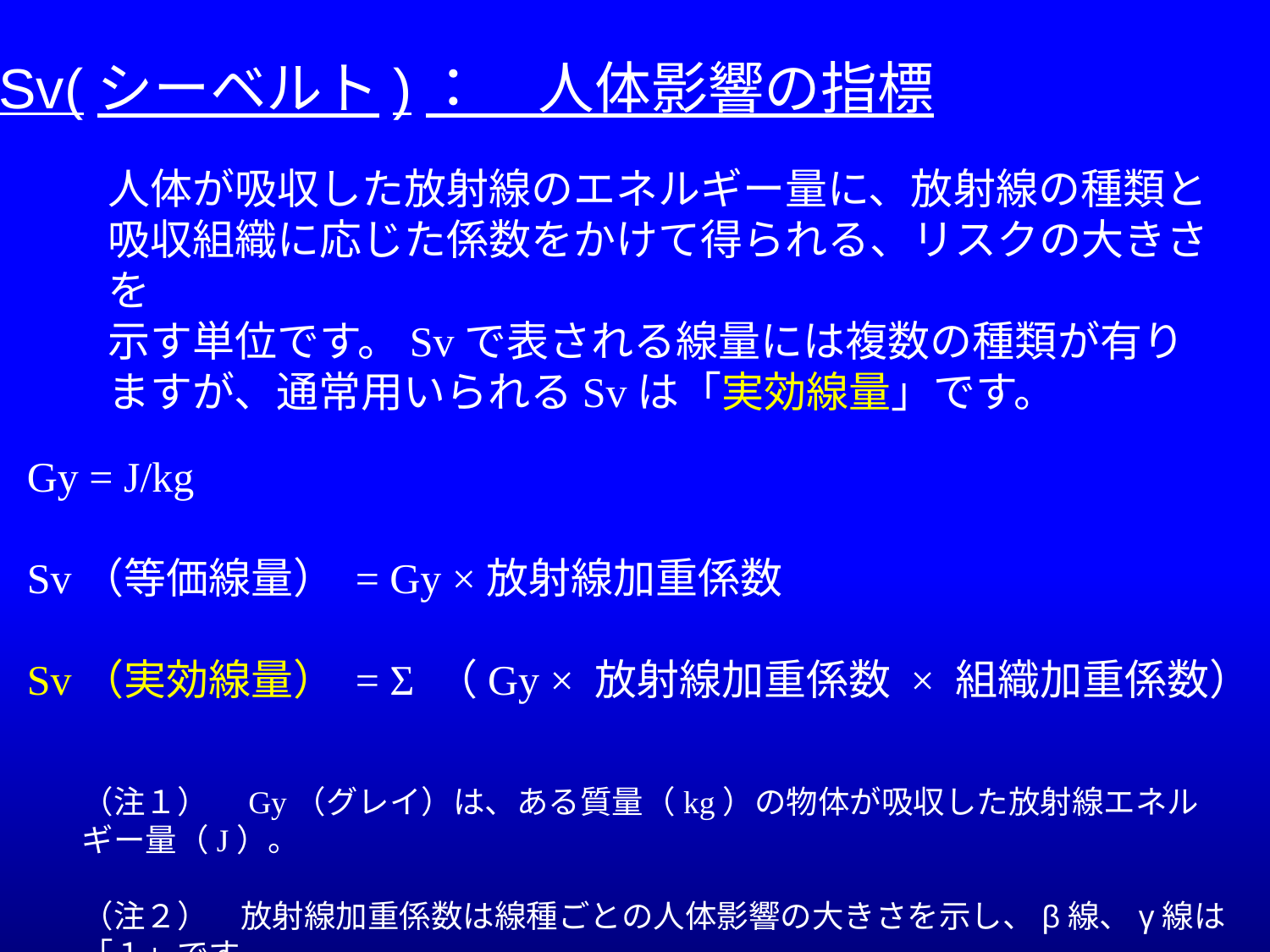

Sv(シーベルト)：　人体影響の指標
人体が吸収した放射線のエネルギー量に、放射線の種類と
吸収組織に応じた係数をかけて得られる、リスクの大きさを
示す単位です。Svで表される線量には複数の種類が有りますが、通常用いられるSvは「実効線量」です。

Gy = J/kg

Sv（等価線量） = Gy ×放射線加重係数

Sv（実効線量） = Σ （Gy × 放射線加重係数 × 組織加重係数）
（注１）　Gy（グレイ）は、ある質量（kg）の物体が吸収した放射線エネルギー量（J）。

（注２）　放射線加重係数は線種ごとの人体影響の大きさを示し、β線、γ線は「１」です。
組織加重係数は組織ごとのリスクの大きさで、脳などは0.01、胃や骨髄などは0.12です。